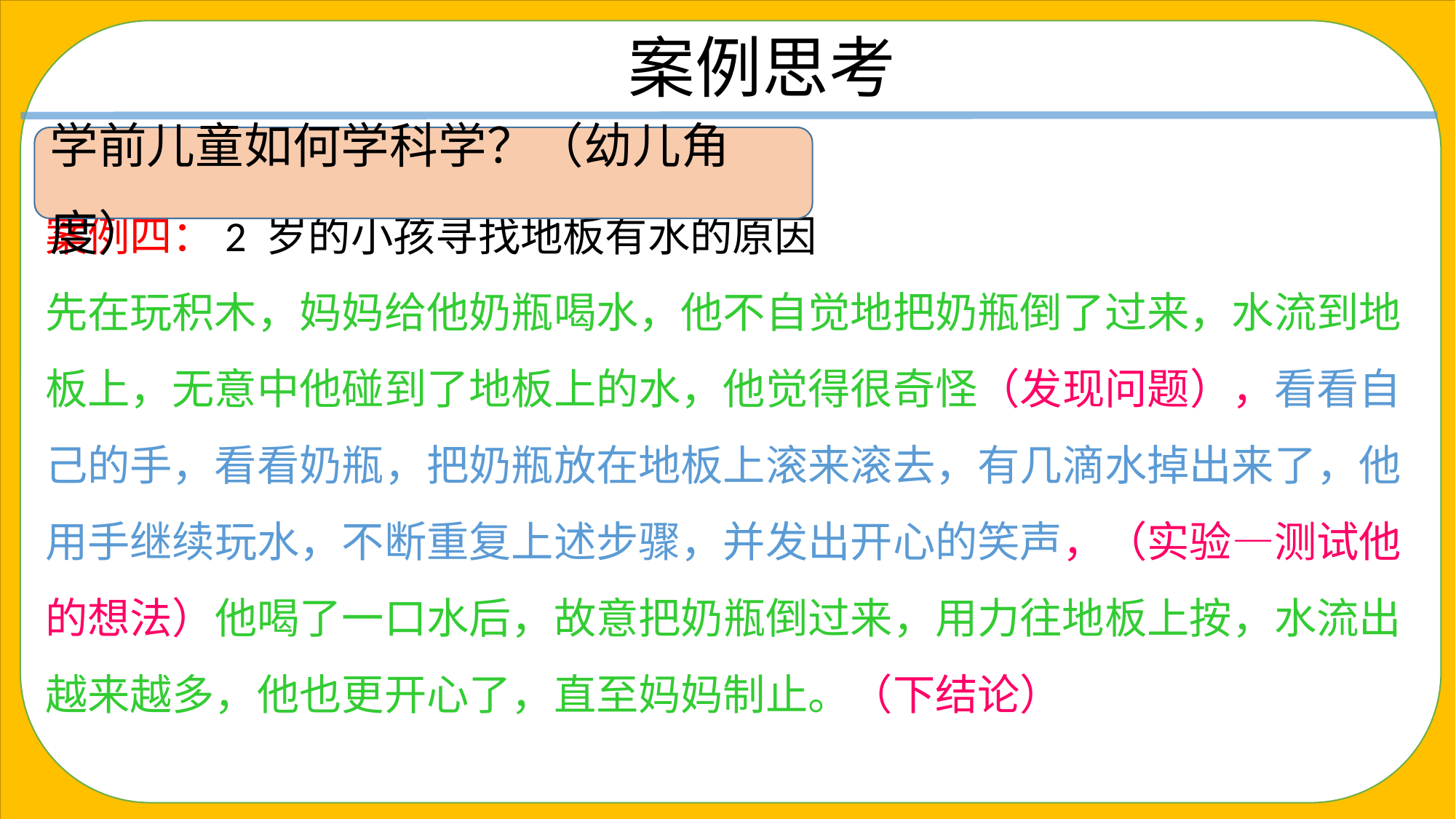

案例思考

案例四：2 岁的小孩寻找地板有水的原因
先在玩积木，妈妈给他奶瓶喝水，他不自觉地把奶瓶倒了过来，水流到地板上，无意中他碰到了地板上的水，他觉得很奇怪（发现问题），看看自己的手，看看奶瓶，把奶瓶放在地板上滚来滚去，有几滴水掉出来了，他用手继续玩水，不断重复上述步骤，并发出开心的笑声，（实验—测试他的想法）他喝了一口水后，故意把奶瓶倒过来，用力往地板上按，水流出越来越多，他也更开心了，直至妈妈制止。（下结论）
学前儿童如何学科学？（幼儿角度）